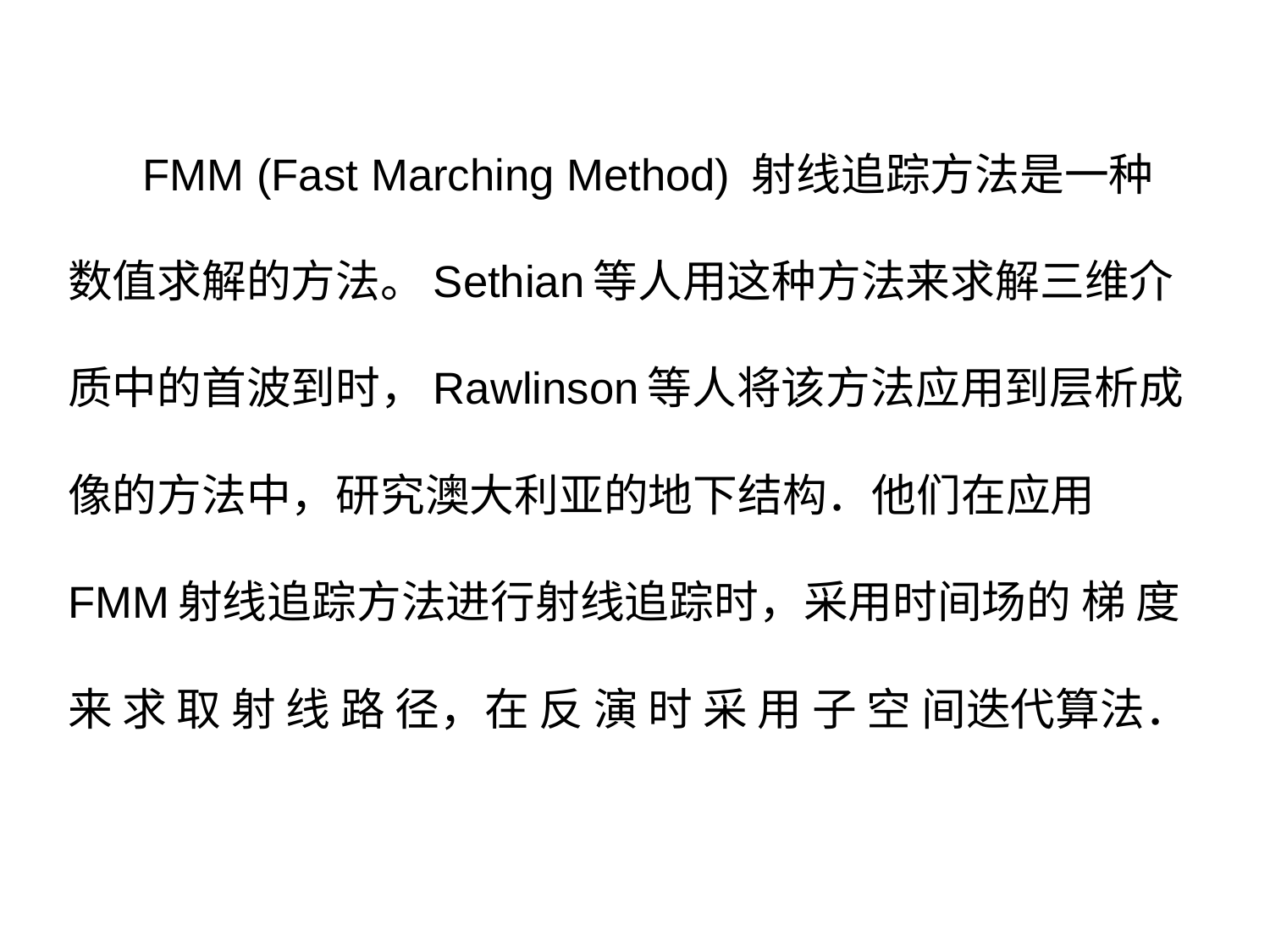

FMM (Fast Marching Method) 射线追踪方法是一种数值求解的方法。Sethian等人用这种方法来求解三维介质中的首波到时，Rawlinson等人将该方法应用到层析成像的方法中，研究澳大利亚的地下结构．他们在应用FMM射线追踪方法进行射线追踪时，采用时间场的 梯 度 来 求 取 射 线 路 径，在 反 演 时 采 用 子 空 间迭代算法．